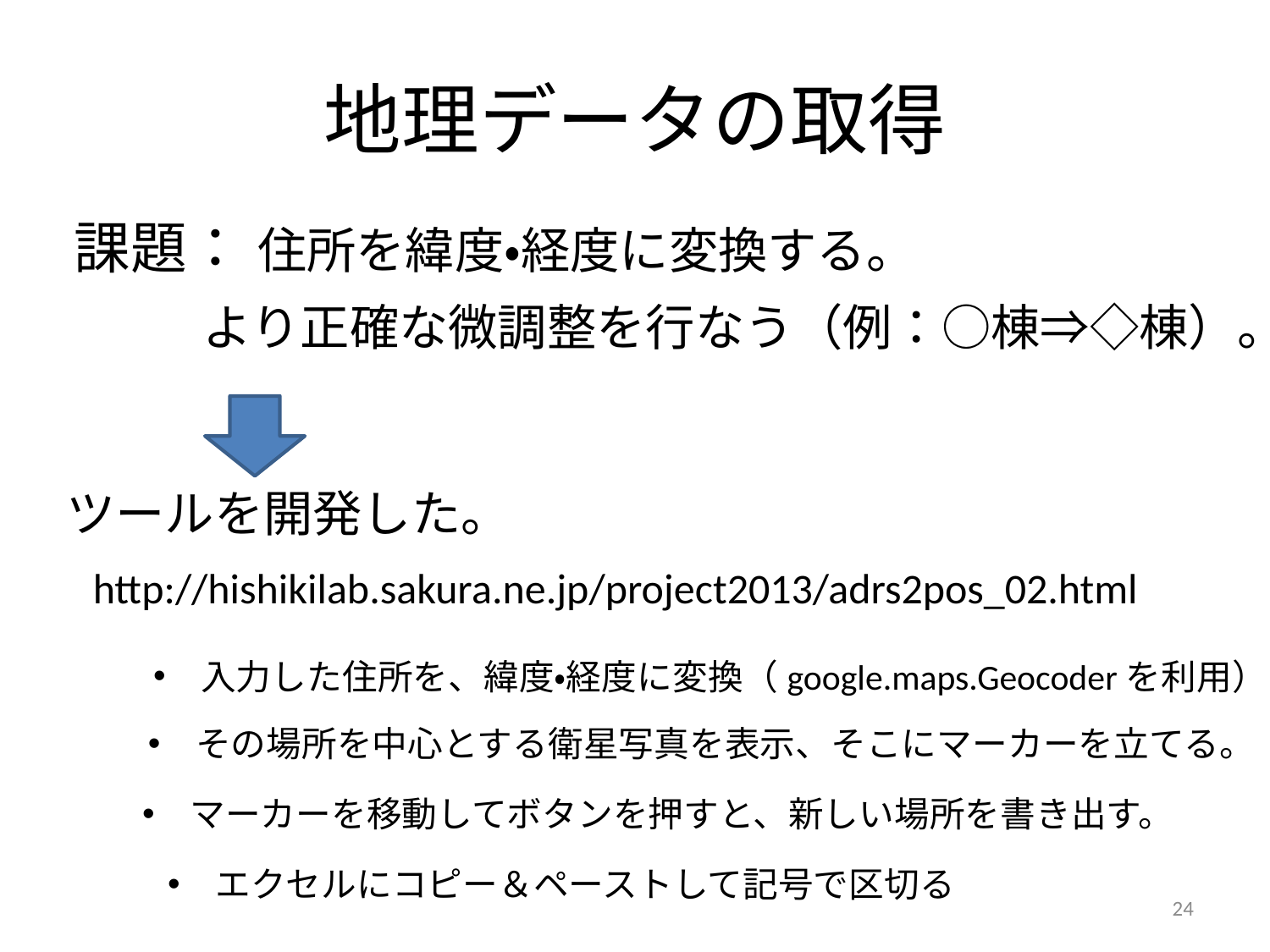

# 地理データの取得
課題：
住所を緯度・経度に変換する。
より正確な微調整を行なう（例：○棟⇒◇棟）。

ツールを開発した。
http://hishikilab.sakura.ne.jp/project2013/adrs2pos_02.html
入力した住所を、緯度・経度に変換（google.maps.Geocoderを利用）
その場所を中心とする衛星写真を表示、そこにマーカーを立てる。
マーカーを移動してボタンを押すと、新しい場所を書き出す。
エクセルにコピー＆ペーストして記号で区切る
24